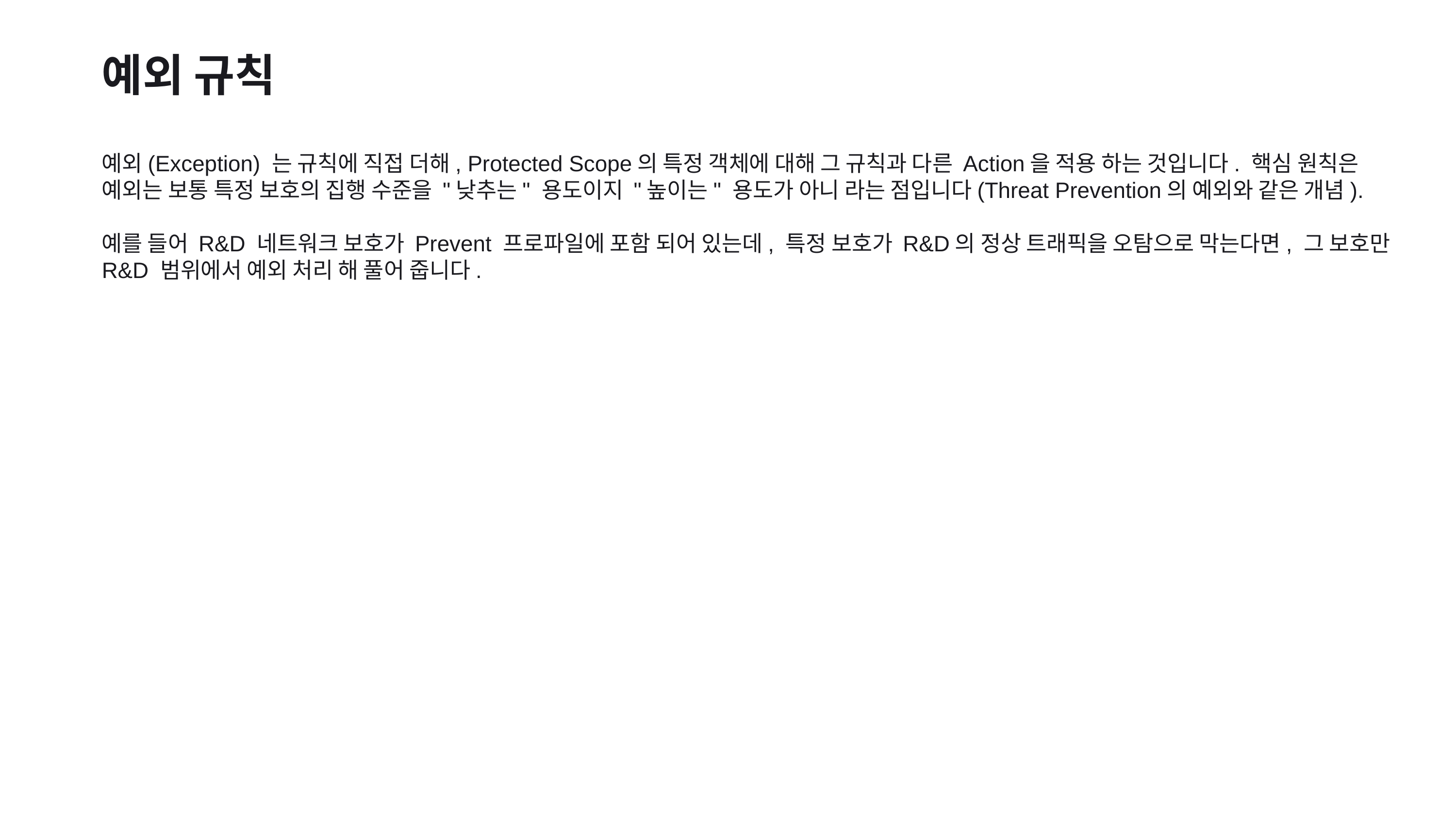

예외 규칙
예외(Exception) 는 규칙에 직접 더해, Protected Scope의 특정 객체에 대해 그 규칙과 다른 Action을 적용 하는 것입니다. 핵심 원칙은 예외는 보통 특정 보호의 집행 수준을 "낮추는" 용도이지 "높이는" 용도가 아니 라는 점입니다(Threat Prevention의 예외와 같은 개념).

예를 들어 R&D 네트워크 보호가 Prevent 프로파일에 포함 되어 있는데, 특정 보호가 R&D의 정상 트래픽을 오탐으로 막는다면, 그 보호만 R&D 범위에서 예외 처리 해 풀어 줍니다.